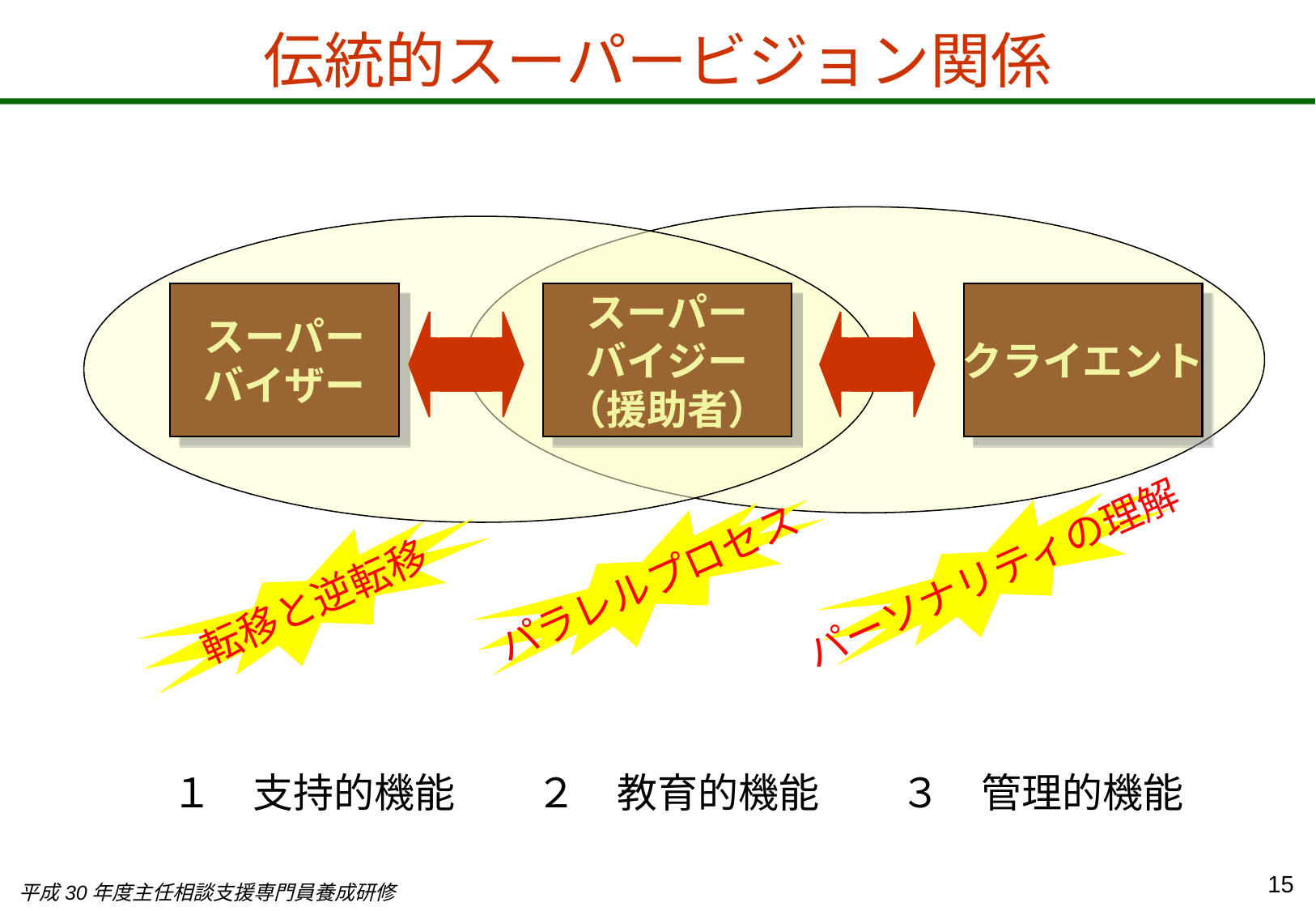

伝統的スーパービジョン関係

スーパー
バイザー
スーパー
バイジー
（援助者）
クライエント

パーソナリティの理解
パラレルプロセス
転移と逆転移
１　支持的機能　　２　教育的機能　　３　管理的機能
15
平成30年度主任相談支援専門員養成研修